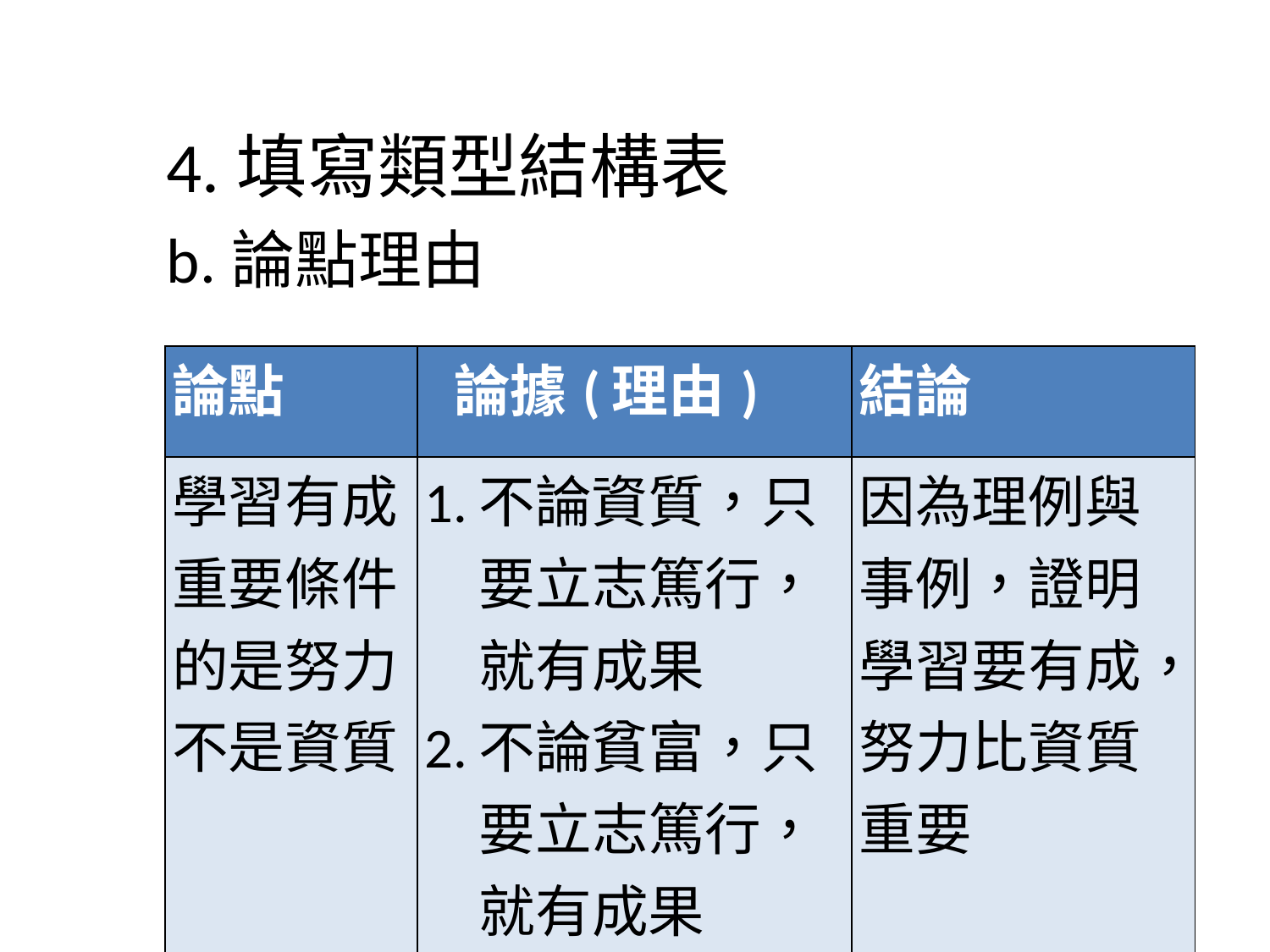

4.填寫類型結構表
b.論點理由

| 論點 | 論據(理由) | 結論 |
| --- | --- | --- |
| 學習有成重要條件的是努力不是資質 | 1.不論資質，只 要立志篤行， 就有成果 2.不論貧富，只 要立志篤行， 就有成果 | 因為理例與事例，證明學習要有成，努力比資質重要 |